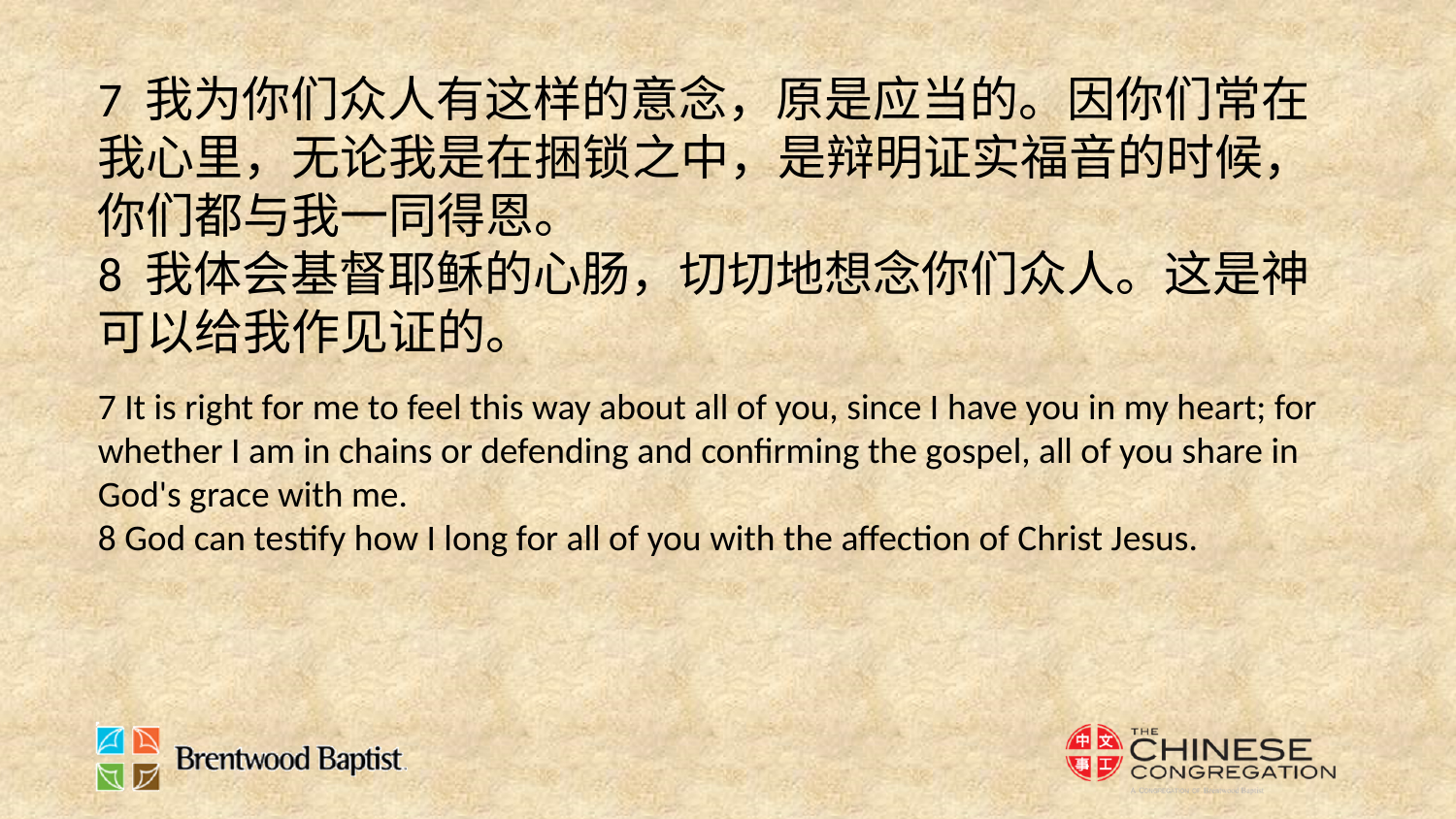

7 我为你们众人有这样的意念，原是应当的。因你们常在我心里，无论我是在捆锁之中，是辩明证实福音的时候，你们都与我一同得恩。
8 我体会基督耶稣的心肠，切切地想念你们众人。这是神可以给我作见证的。

7 It is right for me to feel this way about all of you, since I have you in my heart; for whether I am in chains or defending and confirming the gospel, all of you share in God's grace with me.
8 God can testify how I long for all of you with the affection of Christ Jesus.